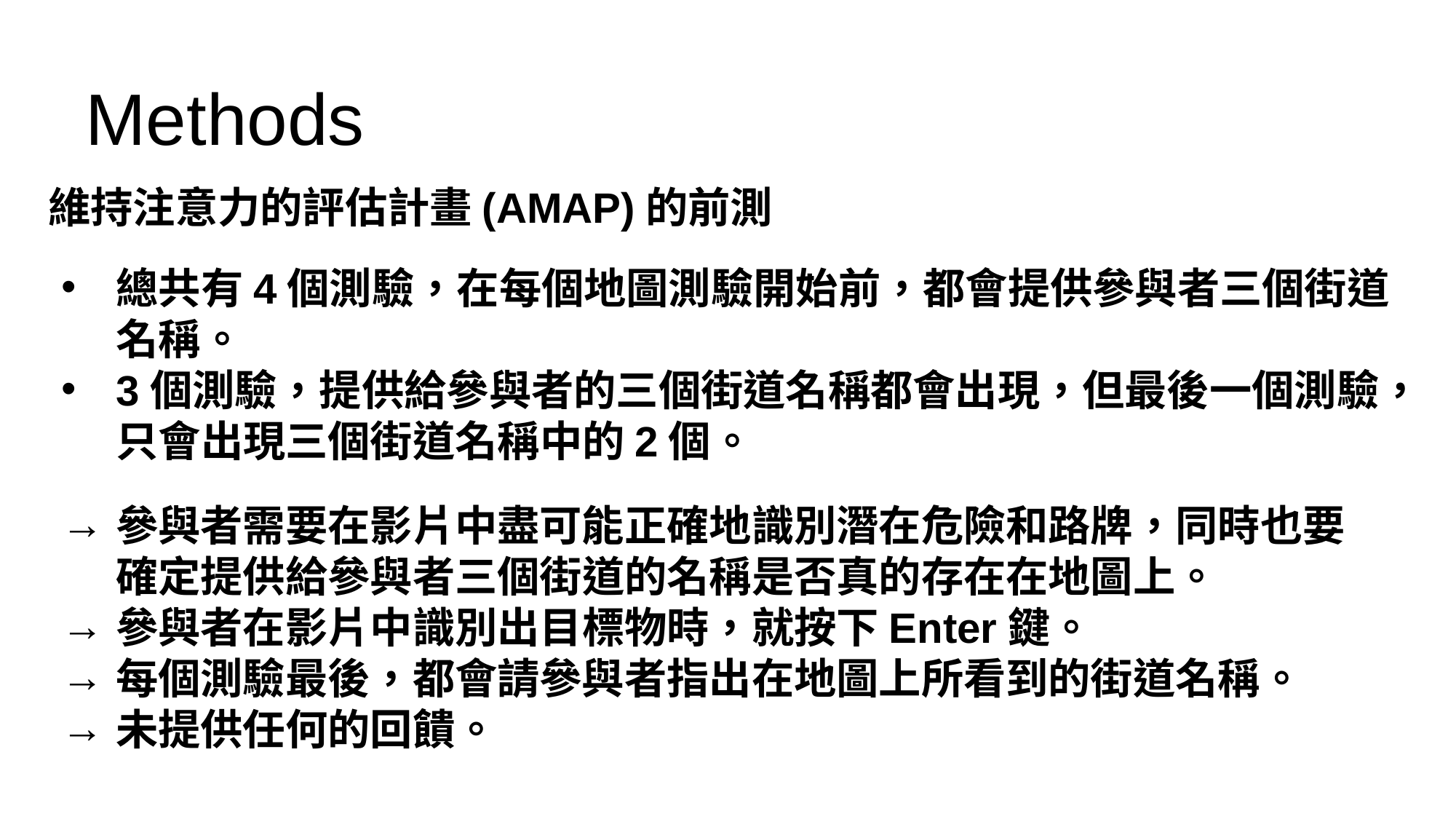

Methods
維持注意力的評估計畫(AMAP)的前測
總共有4個測驗，在每個地圖測驗開始前，都會提供參與者三個街道名稱。
3個測驗，提供給參與者的三個街道名稱都會出現，但最後一個測驗，只會出現三個街道名稱中的2個。
參與者需要在影片中盡可能正確地識別潛在危險和路牌，同時也要確定提供給參與者三個街道的名稱是否真的存在在地圖上。
參與者在影片中識別出目標物時，就按下Enter鍵。
每個測驗最後，都會請參與者指出在地圖上所看到的街道名稱。
未提供任何的回饋。